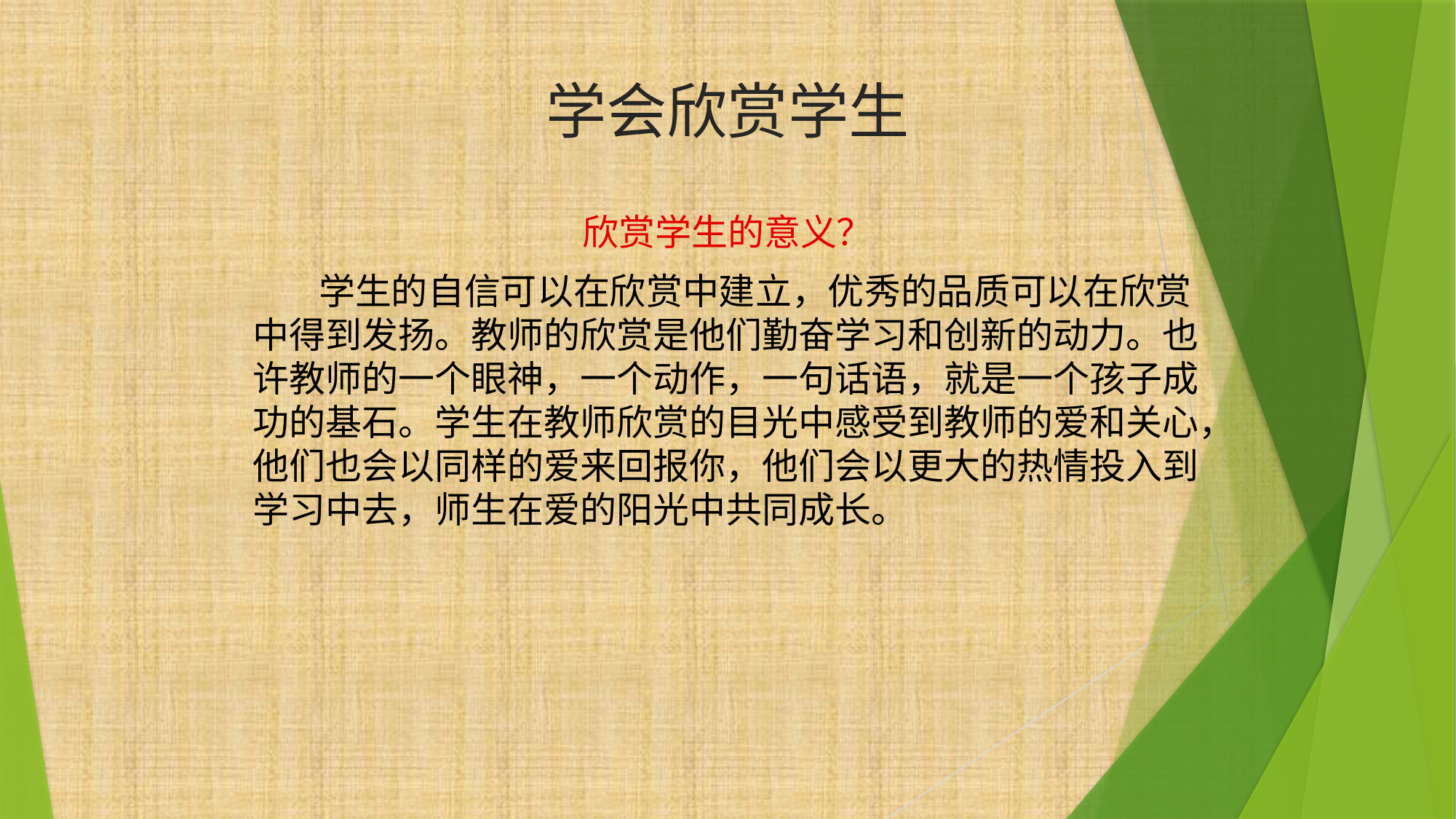

# 学会欣赏学生
欣赏学生的意义？
       学生的自信可以在欣赏中建立，优秀的品质可以在欣赏中得到发扬。教师的欣赏是他们勤奋学习和创新的动力。也许教师的一个眼神，一个动作，一句话语，就是一个孩子成功的基石。学生在教师欣赏的目光中感受到教师的爱和关心，他们也会以同样的爱来回报你，他们会以更大的热情投入到学习中去，师生在爱的阳光中共同成长。